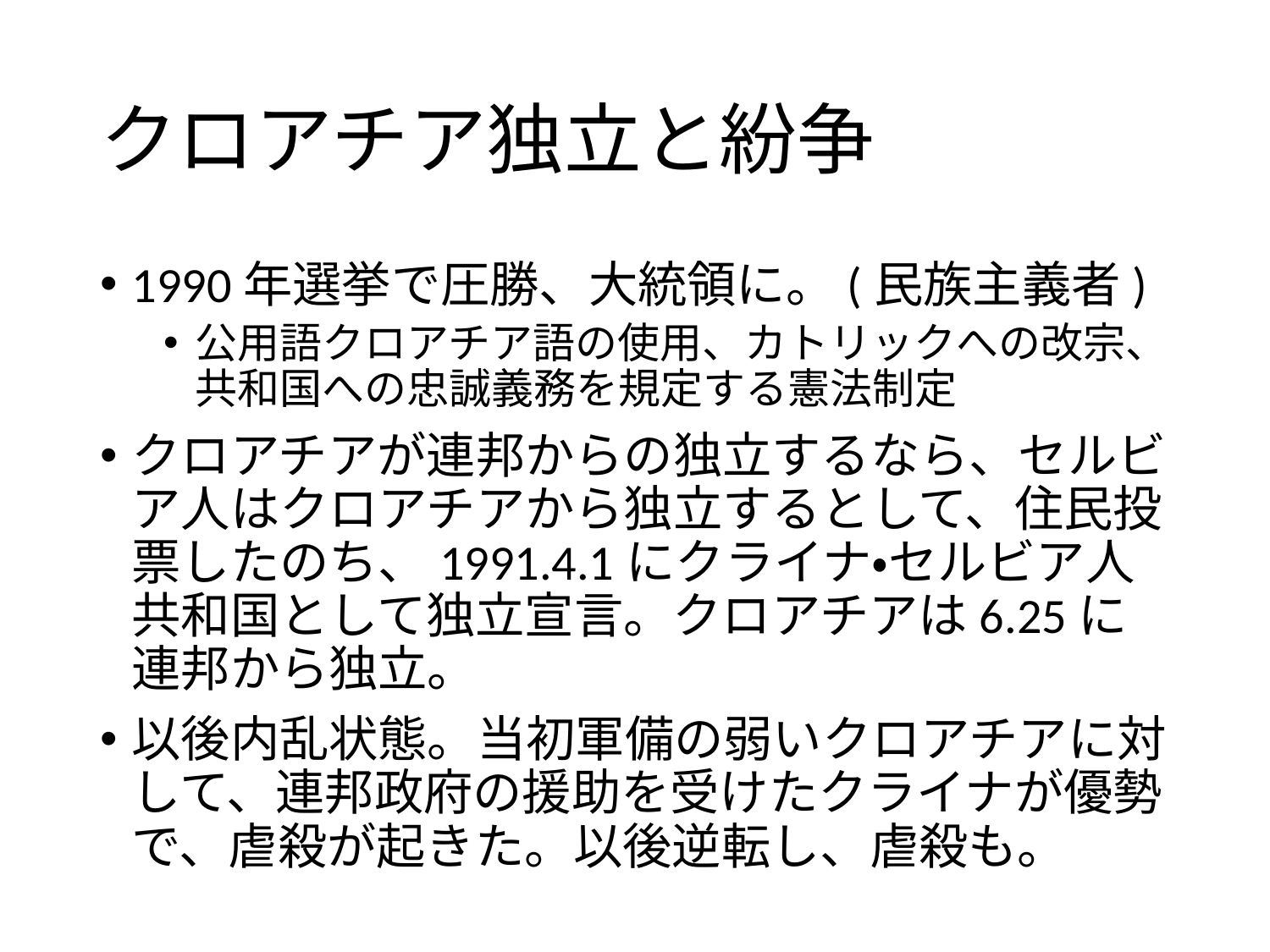

# クロアチア独立と紛争
1990年選挙で圧勝、大統領に。(民族主義者)
公用語クロアチア語の使用、カトリックへの改宗、共和国への忠誠義務を規定する憲法制定
クロアチアが連邦からの独立するなら、セルビア人はクロアチアから独立するとして、住民投票したのち、1991.4.1にクライナ・セルビア人共和国として独立宣言。クロアチアは6.25に連邦から独立。
以後内乱状態。当初軍備の弱いクロアチアに対して、連邦政府の援助を受けたクライナが優勢で、虐殺が起きた。以後逆転し、虐殺も。